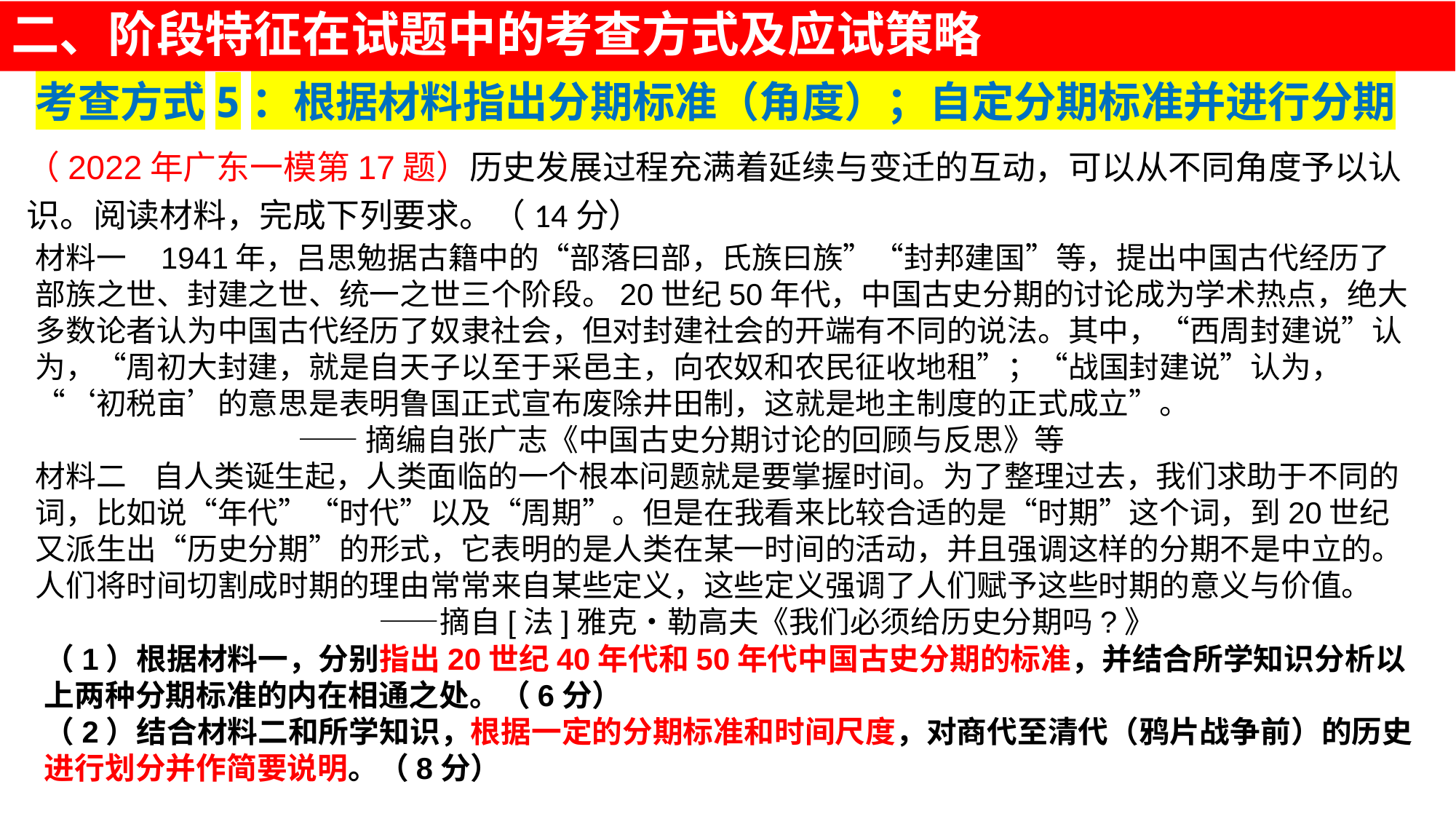

二、阶段特征在试题中的考查方式及应试策略
# 考查方式5：根据材料指出分期标准（角度）；自定分期标准并进行分期
（2022年广东一模第17题）历史发展过程充满着延续与变迁的互动，可以从不同角度予以认识。阅读材料，完成下列要求。（14分）
材料一    1941年，吕思勉据古籍中的“部落曰部，氏族曰族”“封邦建国”等，提出中国古代经历了部族之世、封建之世、统一之世三个阶段。20世纪50年代，中国古史分期的讨论成为学术热点，绝大多数论者认为中国古代经历了奴隶社会，但对封建社会的开端有不同的说法。其中，“西周封建说”认为，“周初大封建，就是自天子以至于采邑主，向农奴和农民征收地租”；“战国封建说”认为，“‘初税亩’的意思是表明鲁国正式宣布废除井田制，这就是地主制度的正式成立”。
                                       ——摘编自张广志《中国古史分期讨论的回顾与反思》等
材料二    自人类诞生起，人类面临的一个根本问题就是要掌握时间。为了整理过去，我们求助于不同的词，比如说“年代”“时代”以及“周期”。但是在我看来比较合适的是“时期”这个词，到20世纪又派生出“历史分期”的形式，它表明的是人类在某一时间的活动，并且强调这样的分期不是中立的。人们将时间切割成时期的理由常常来自某些定义，这些定义强调了人们赋予这些时期的意义与价值。          值。                                       ——摘自[法]雅克•勒高夫《我们必须给历史分期吗?》
（1）根据材料一，分别指出20世纪40年代和50年代中国古史分期的标准，并结合所学知识分析以上两种分期标准的内在相通之处。（6分）
（2）结合材料二和所学知识，根据一定的分期标准和时间尺度，对商代至清代（鸦片战争前）的历史进行划分并作简要说明。（8分）